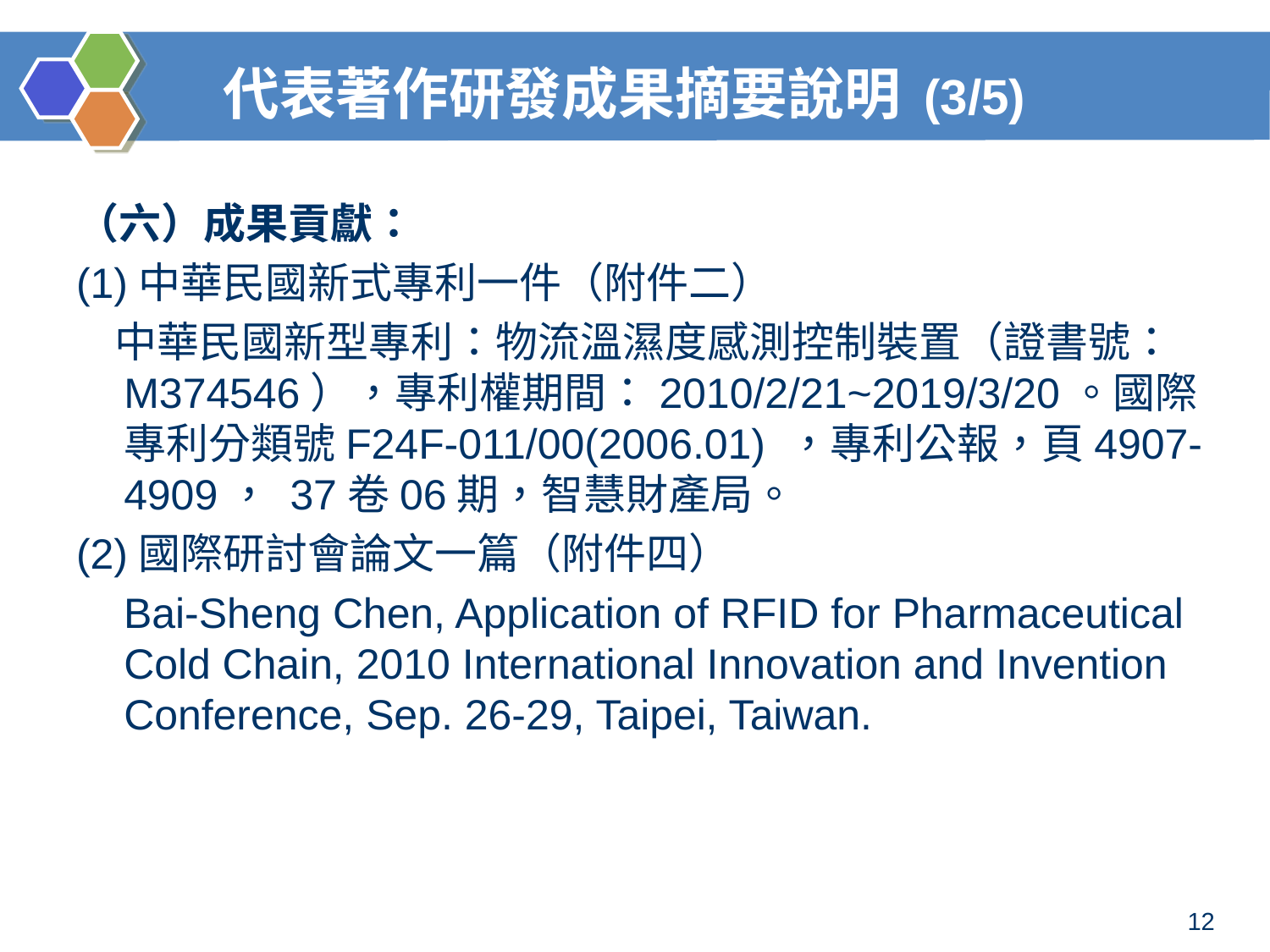

# 代表著作研發成果摘要說明 (3/5)
（六）成果貢獻：
(1)中華民國新式專利一件（附件二）
   中華民國新型專利：物流溫濕度感測控制裝置（證書號：M374546），專利權期間：2010/2/21~2019/3/20。國際專利分類號F24F-011/00(2006.01) ，專利公報，頁4907-4909， 37卷06期，智慧財產局。
(2)國際研討會論文一篇（附件四）
    Bai-Sheng Chen, Application of RFID for Pharmaceutical Cold Chain, 2010 International Innovation and Invention Conference, Sep. 26-29, Taipei, Taiwan.

12